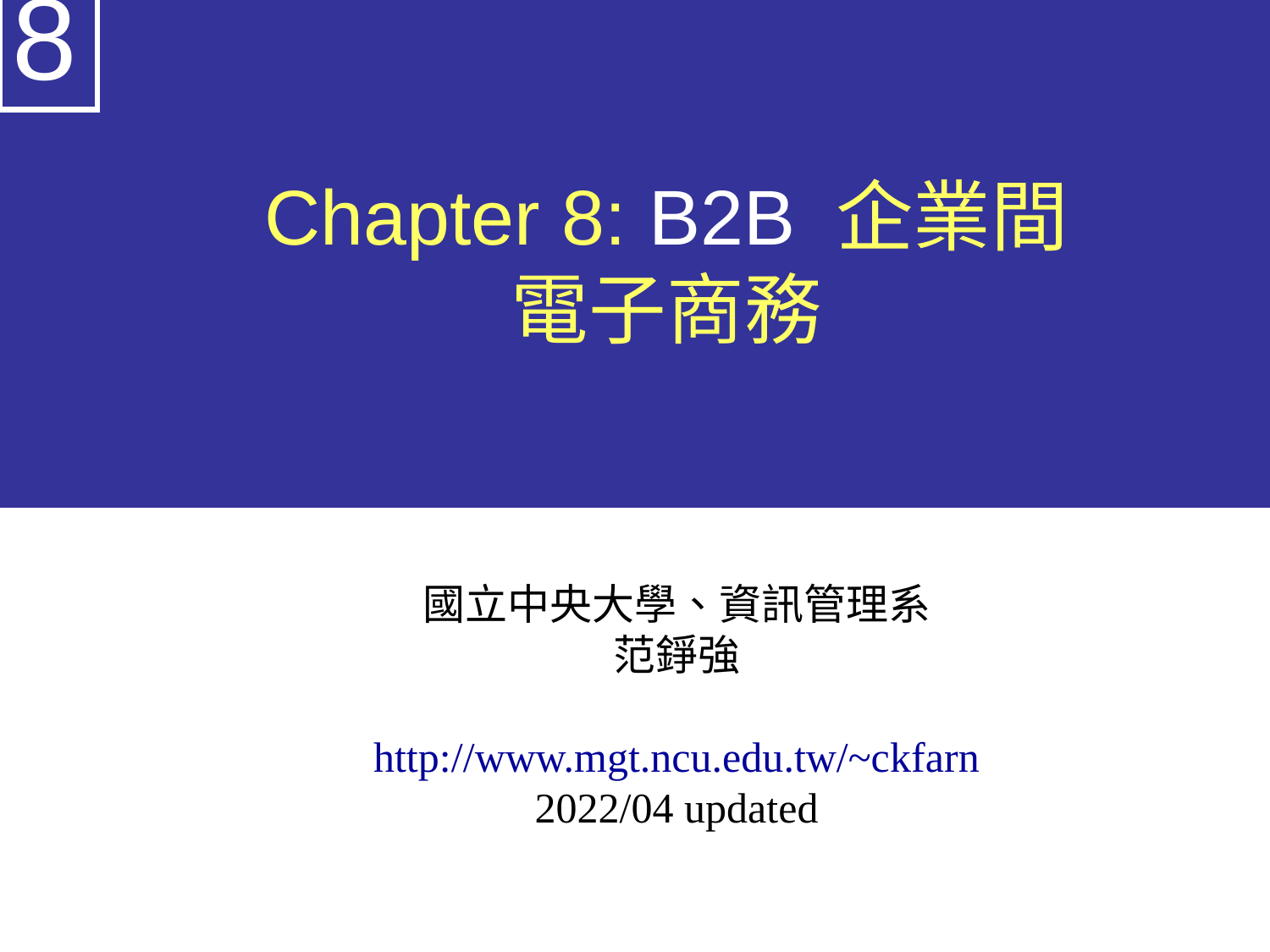

8
# Chapter 8: B2B 企業間 電子商務
國立中央大學、資訊管理系
范錚強

http://www.mgt.ncu.edu.tw/~ckfarn
2022/04 updated